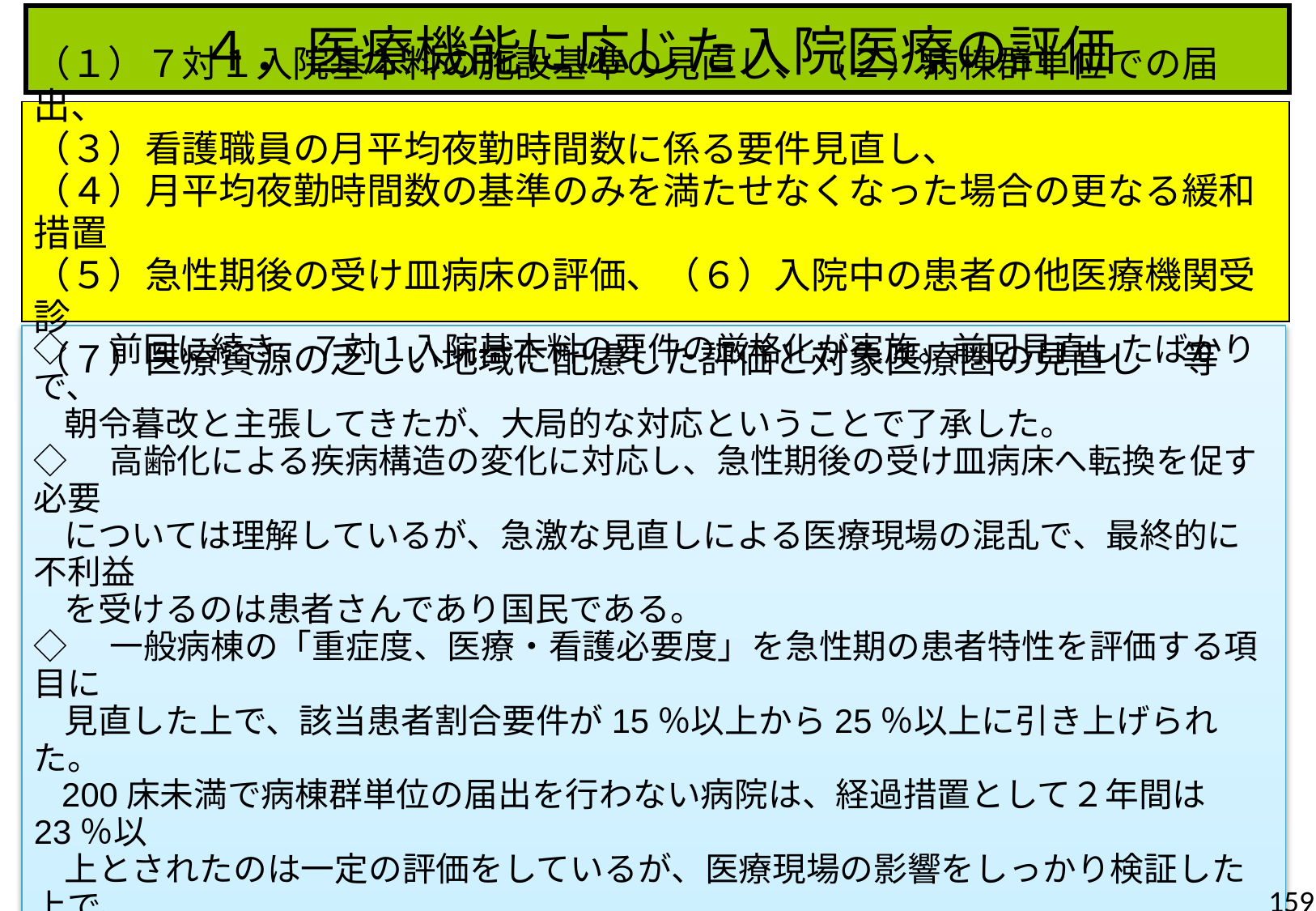

４．医療機能に応じた入院医療の評価
（１）７対１入院基本料の施設基準の見直し、（２）病棟群単位での届出、
（３）看護職員の月平均夜勤時間数に係る要件見直し、
（４）月平均夜勤時間数の基準のみを満たせなくなった場合の更なる緩和措置
（５）急性期後の受け皿病床の評価、（６）入院中の患者の他医療機関受診
（７）医療資源の乏しい地域に配慮した評価と対象医療圏の見直し　等
◇　前回に続き、７対１入院基本料の要件の厳格化が実施。前回見直したばかりで、
   朝令暮改と主張してきたが、大局的な対応ということで了承した。
◇　高齢化による疾病構造の変化に対応し、急性期後の受け皿病床へ転換を促す必要
   については理解しているが、急激な見直しによる医療現場の混乱で、最終的に不利益
   を受けるのは患者さんであり国民である。
◇　一般病棟の「重症度、医療・看護必要度」を急性期の患者特性を評価する項目に
   見直した上で、該当患者割合要件が15％以上から25％以上に引き上げられた。
   200床未満で病棟群単位の届出を行わない病院は、経過措置として２年間は23％以
   上とされたのは一定の評価をしているが、医療現場の影響をしっかり検証した上で、
   必要な対応を行うべき。
◇　看護職員の月平均夜勤時間数の計算方法が医療現場の実情に沿った形に近づい
   た。支払側や看護協会が懸念する一部の看護師に偏って夜勤時間が増える等の負担
   増とならないよう医療界としても対応する。
◇　入院中の患者の他医療機関受診について、精神科病院や有床診療所など特に
   診療科の少ない医療機関に配慮し、控除率を緩和できた。
159